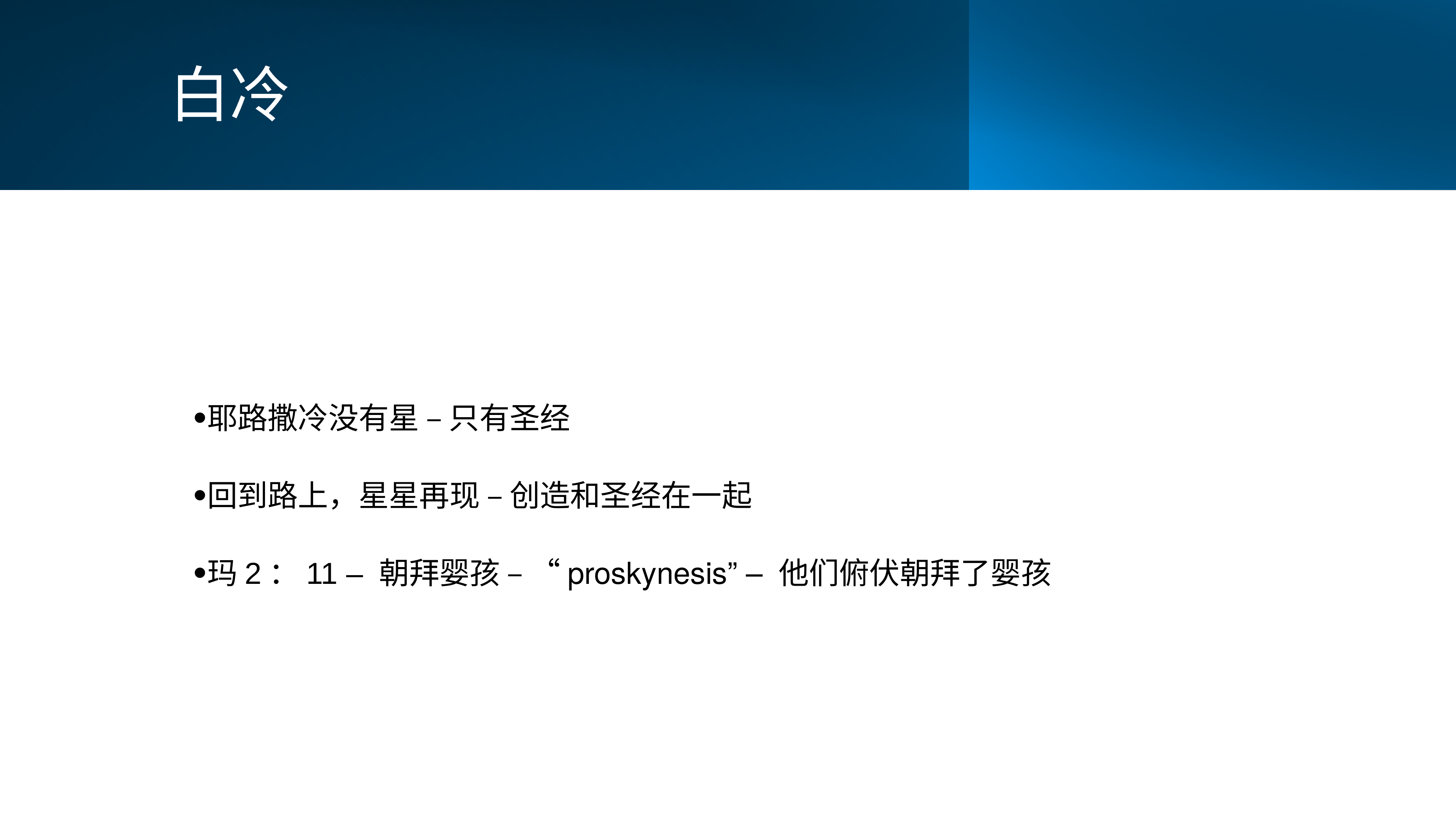

# 白冷
耶路撒冷没有星 – 只有圣经
回到路上，星星再现 – 创造和圣经在一起
玛2：11 – 朝拜婴孩 – “proskynesis” – 他们俯伏朝拜了婴孩